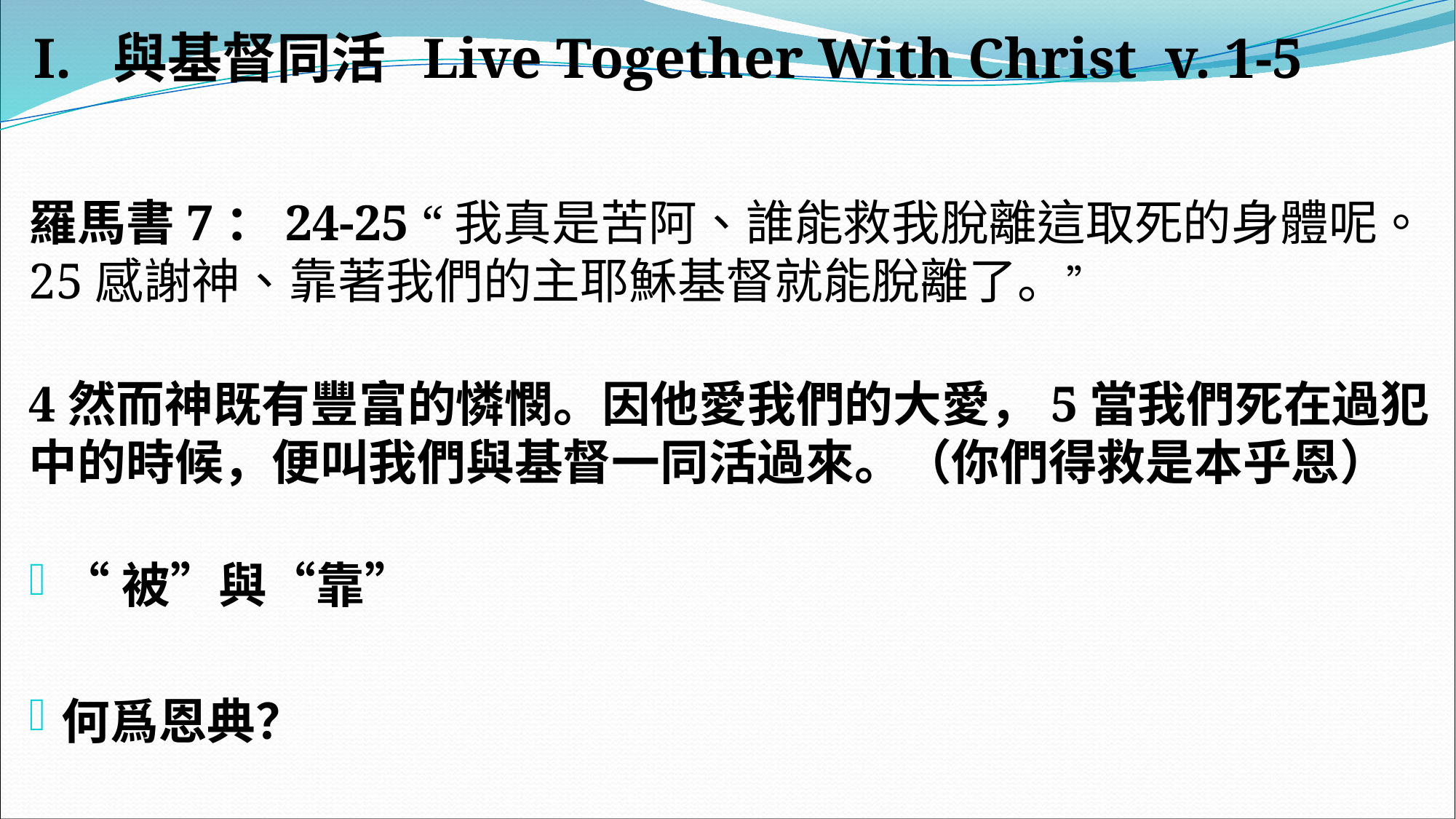

#
I.  與基督同活  Live Together With Christ  v. 1-5

羅馬書7：24-25 “我真是苦阿、誰能救我脫離這取死的身體呢。25感謝神、靠著我們的主耶穌基督就能脫離了。”

4然而神既有豐富的憐憫。因他愛我們的大愛，5當我們死在過犯中的時候，便叫我們與基督一同活過來。（你們得救是本乎恩）

“被”與“靠”

何爲恩典？